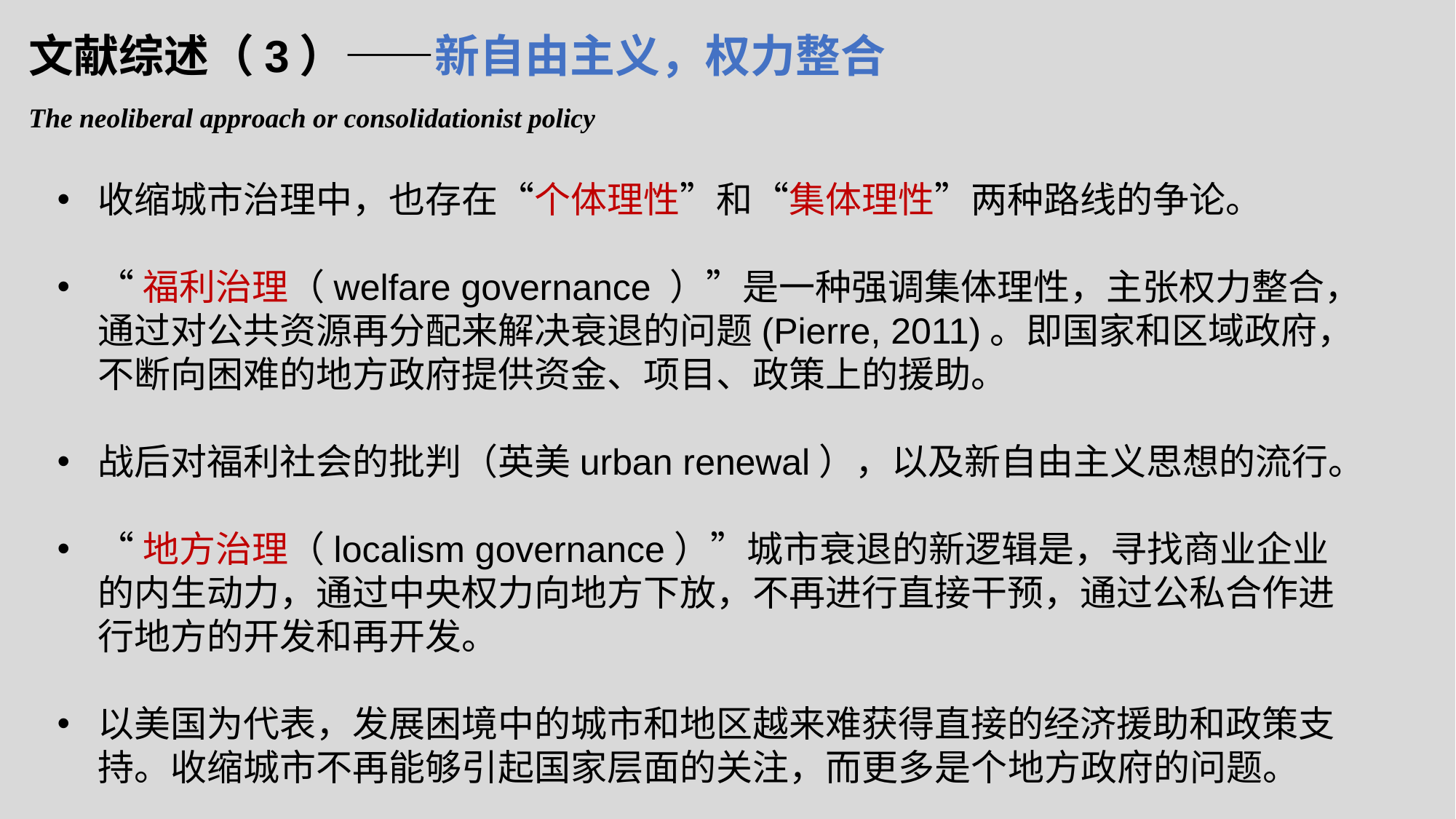

# 文献综述（3）——新自由主义，权力整合
The neoliberal approach or consolidationist policy
收缩城市治理中，也存在“个体理性”和“集体理性”两种路线的争论。

“福利治理（welfare governance ）”是一种强调集体理性，主张权力整合，通过对公共资源再分配来解决衰退的问题(Pierre, 2011)。即国家和区域政府，不断向困难的地方政府提供资金、项目、政策上的援助。

战后对福利社会的批判（英美urban renewal），以及新自由主义思想的流行。

“地方治理（localism governance）”城市衰退的新逻辑是，寻找商业企业的内生动力，通过中央权力向地方下放，不再进行直接干预，通过公私合作进行地方的开发和再开发。

以美国为代表，发展困境中的城市和地区越来难获得直接的经济援助和政策支持。收缩城市不再能够引起国家层面的关注，而更多是个地方政府的问题。